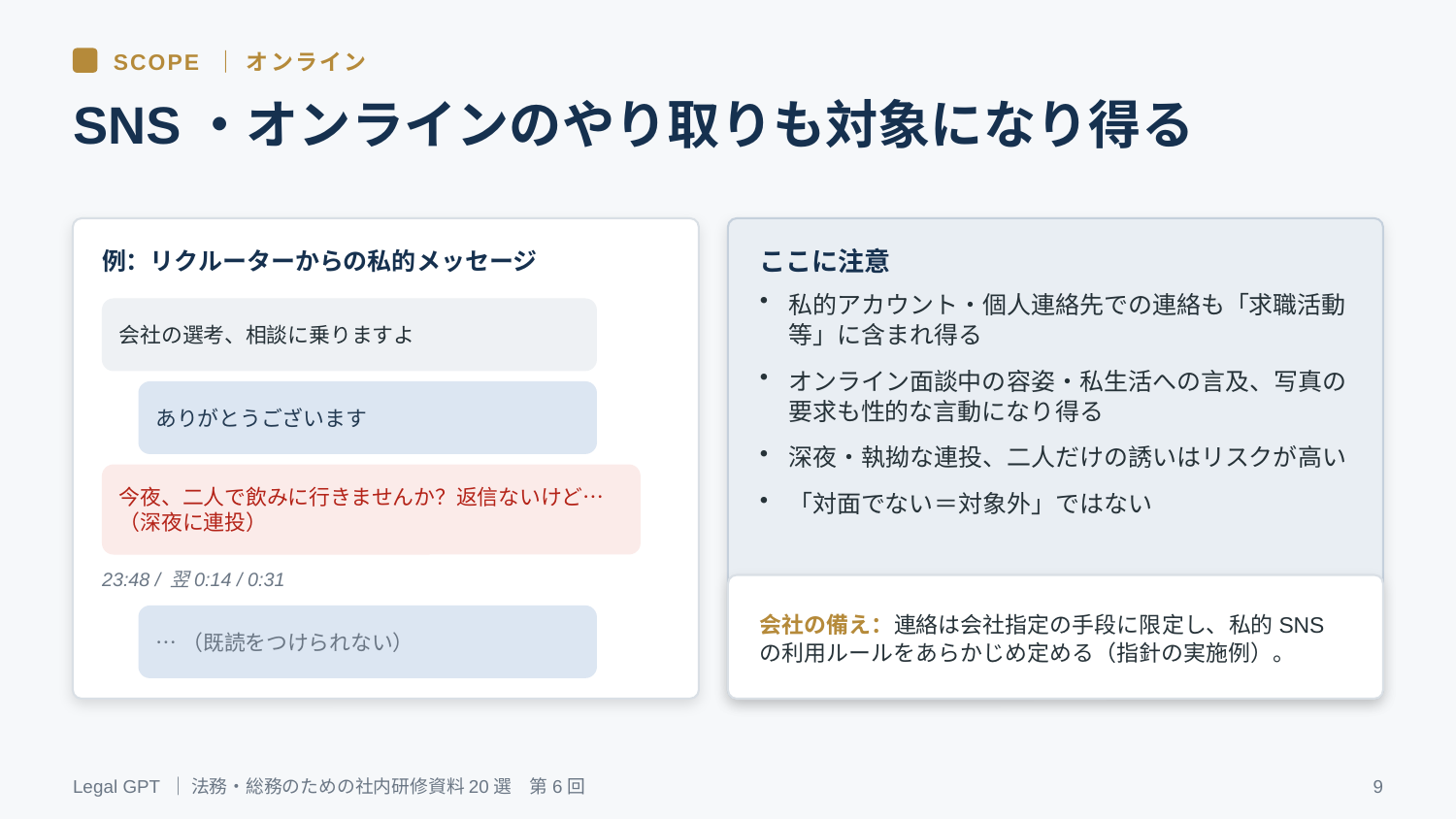

SCOPE ｜ オンライン

SNS・オンラインのやり取りも対象になり得る

例：リクルーターからの私的メッセージ
ここに注意
私的アカウント・個人連絡先での連絡も「求職活動等」に含まれ得る
オンライン面談中の容姿・私生活への言及、写真の要求も性的な言動になり得る
深夜・執拗な連投、二人だけの誘いはリスクが高い
「対面でない＝対象外」ではない

会社の選考、相談に乗りますよ

ありがとうございます

今夜、二人で飲みに行きませんか？返信ないけど…（深夜に連投）
23:48 / 翌0:14 / 0:31

会社の備え：連絡は会社指定の手段に限定し、私的SNSの利用ルールをあらかじめ定める（指針の実施例）。

…（既読をつけられない）
Legal GPT ｜ 法務・総務のための社内研修資料20選　第6回
9